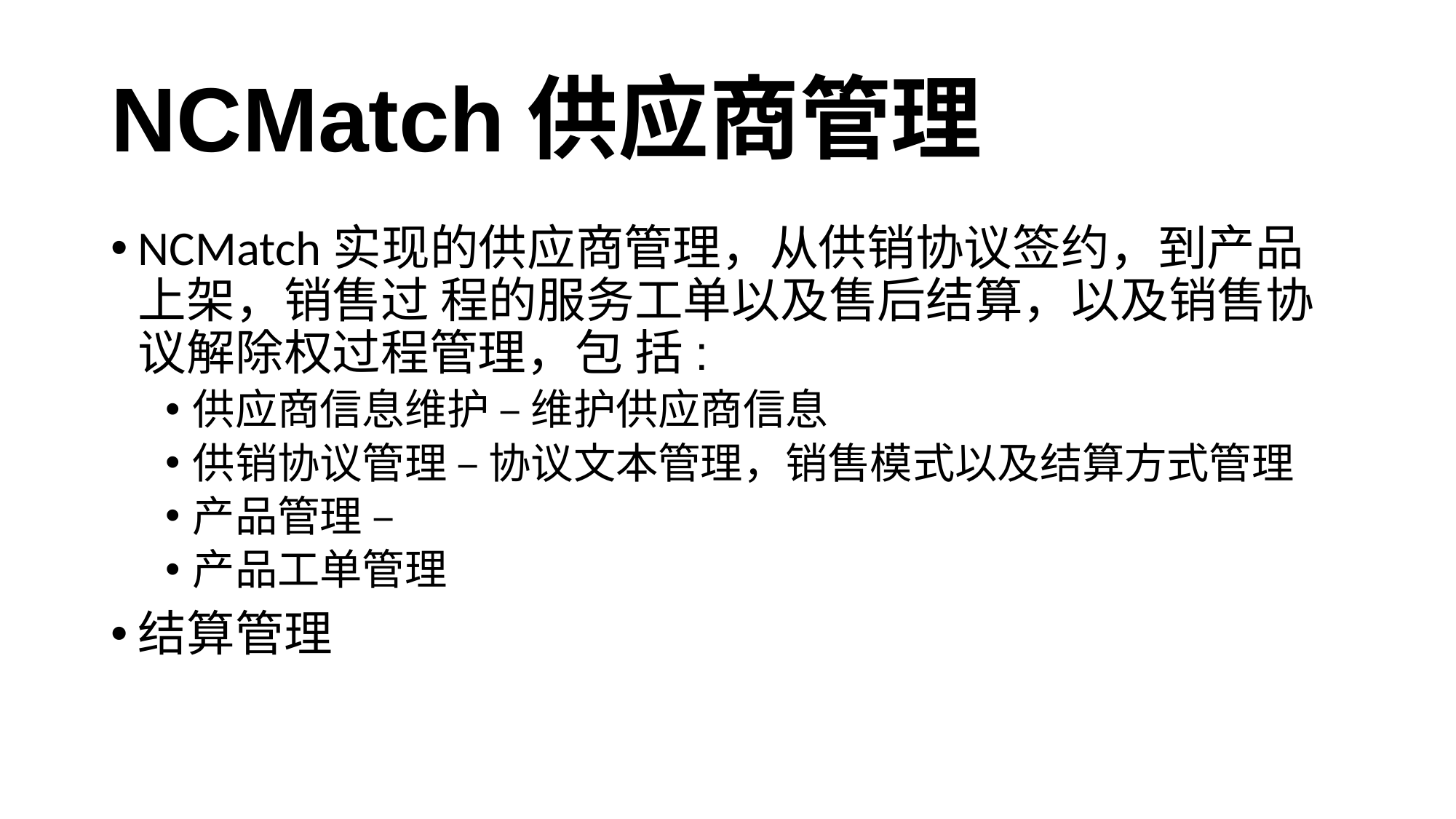

# NCMatch供应商管理
NCMatch实现的供应商管理，从供销协议签约，到产品上架，销售过 程的服务工单以及售后结算，以及销售协议解除权过程管理，包 括:
供应商信息维护 – 维护供应商信息
供销协议管理 – 协议文本管理，销售模式以及结算方式管理
产品管理 –
产品工单管理
结算管理